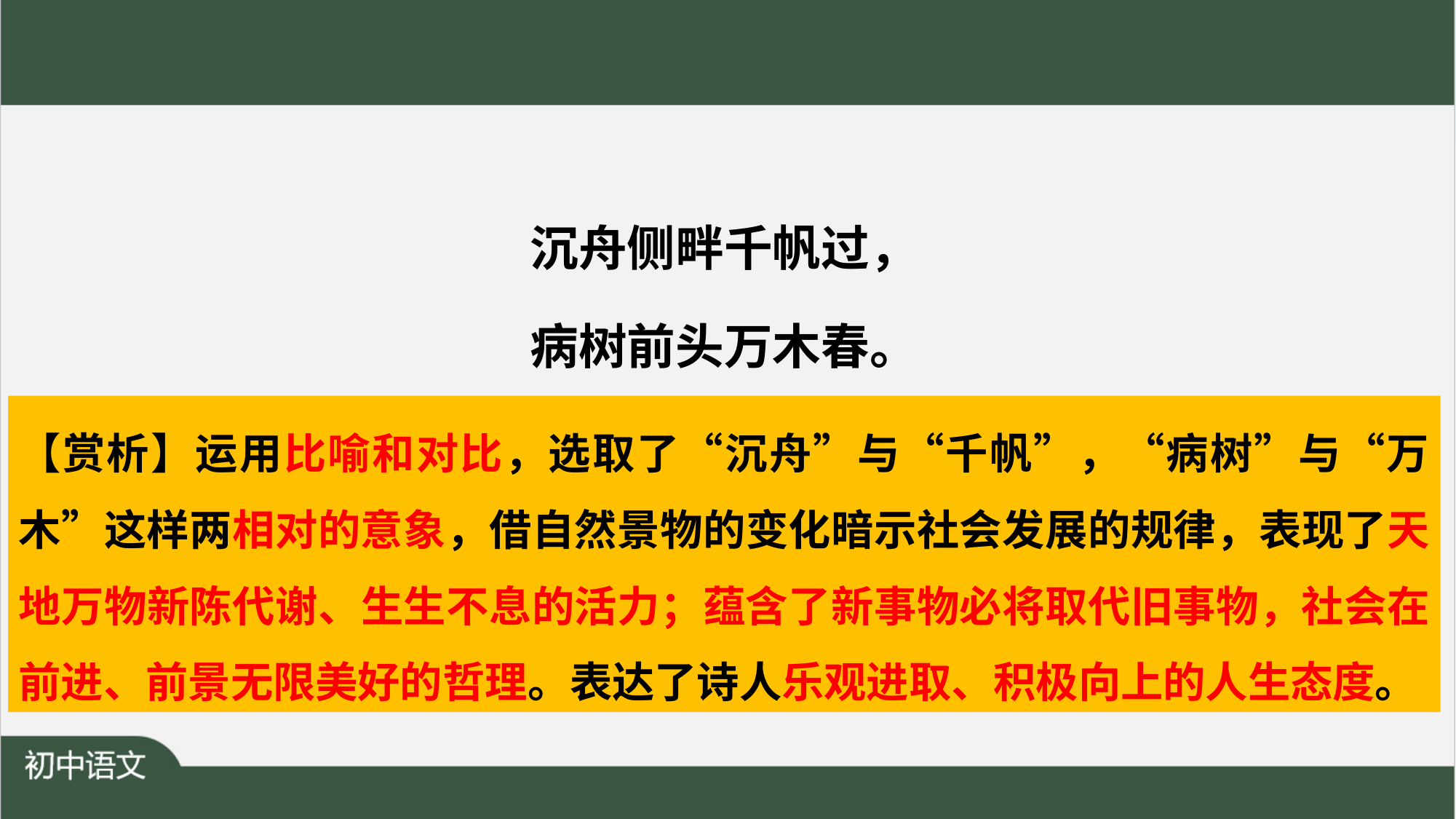

沉舟侧畔千帆过，
病树前头万木春。
【赏析】运用比喻和对比，选取了“沉舟”与“千帆”，“病树”与“万木”这样两相对的意象，借自然景物的变化暗示社会发展的规律，表现了天地万物新陈代谢、生生不息的活力；蕴含了新事物必将取代旧事物，社会在前进、前景无限美好的哲理。表达了诗人乐观进取、积极向上的人生态度。